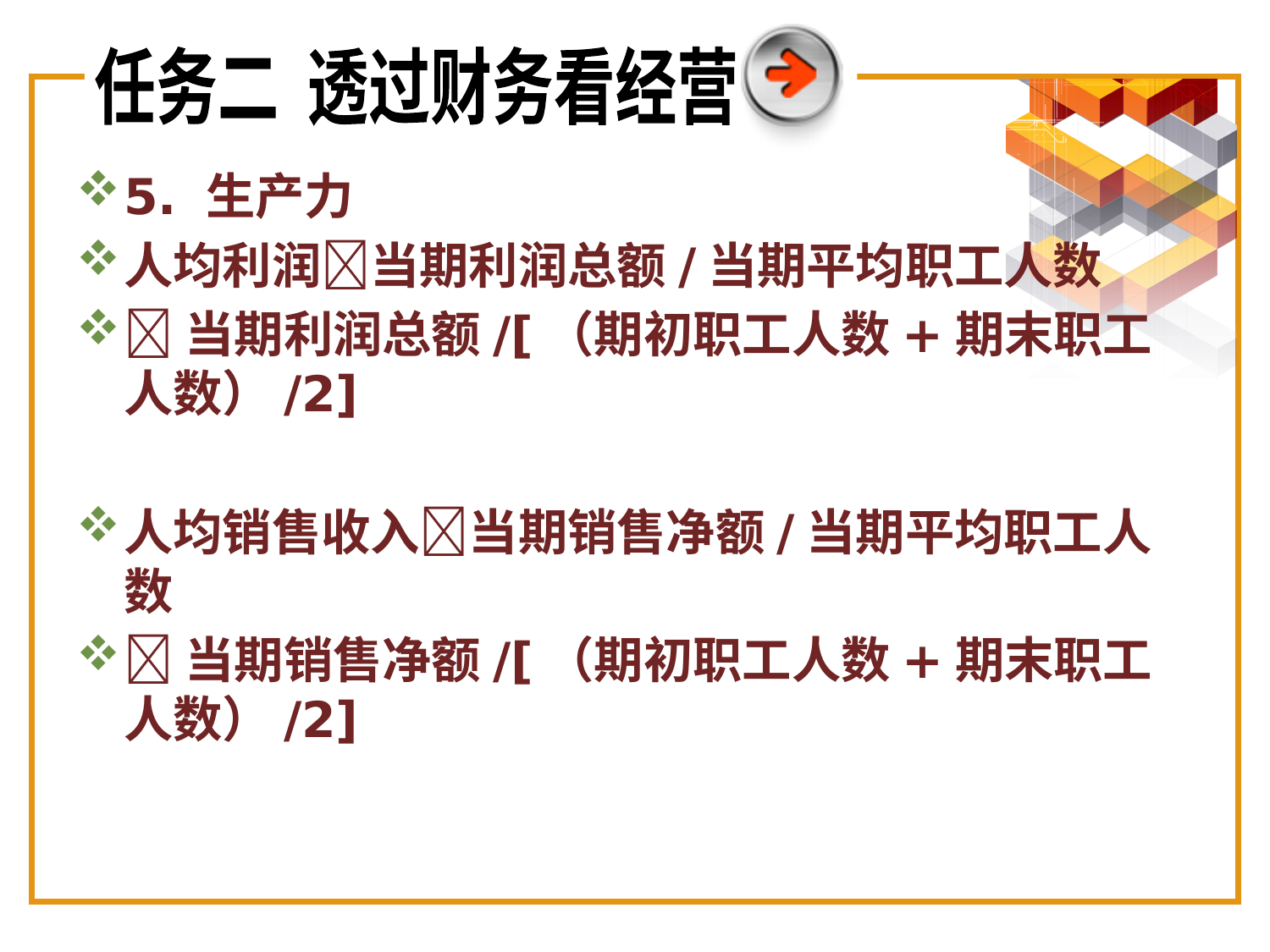

任务二  透过财务看经营
5. 生产力
人均利润=当期利润总额/当期平均职工人数
=当期利润总额/[（期初职工人数+期末职工人数）/2]

人均销售收入=当期销售净额/当期平均职工人数
=当期销售净额/[（期初职工人数+期末职工人数）/2]